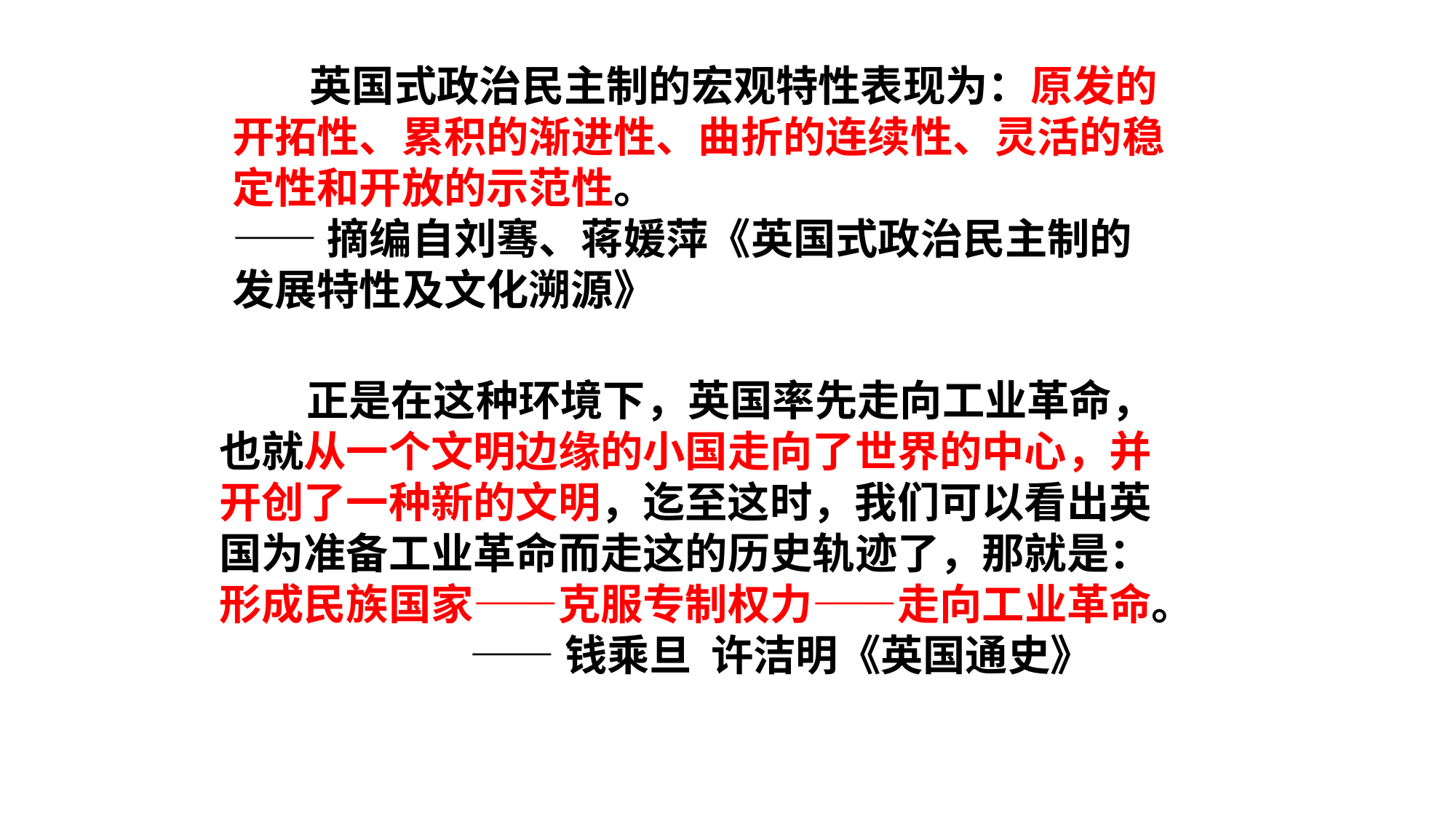

英国式政治民主制的宏观特性表现为：原发的开拓性、累积的渐进性、曲折的连续性、灵活的稳定性和开放的示范性。
——摘编自刘骞、蒋媛萍《英国式政治民主制的发展特性及文化溯源》
        正是在这种环境下，英国率先走向工业革命，也就从一个文明边缘的小国走向了世界的中心，并开创了一种新的文明，迄至这时，我们可以看出英国为准备工业革命而走这的历史轨迹了，那就是：形成民族国家——克服专制权力——走向工业革命。
                          ——钱乘旦  许洁明《英国通史》